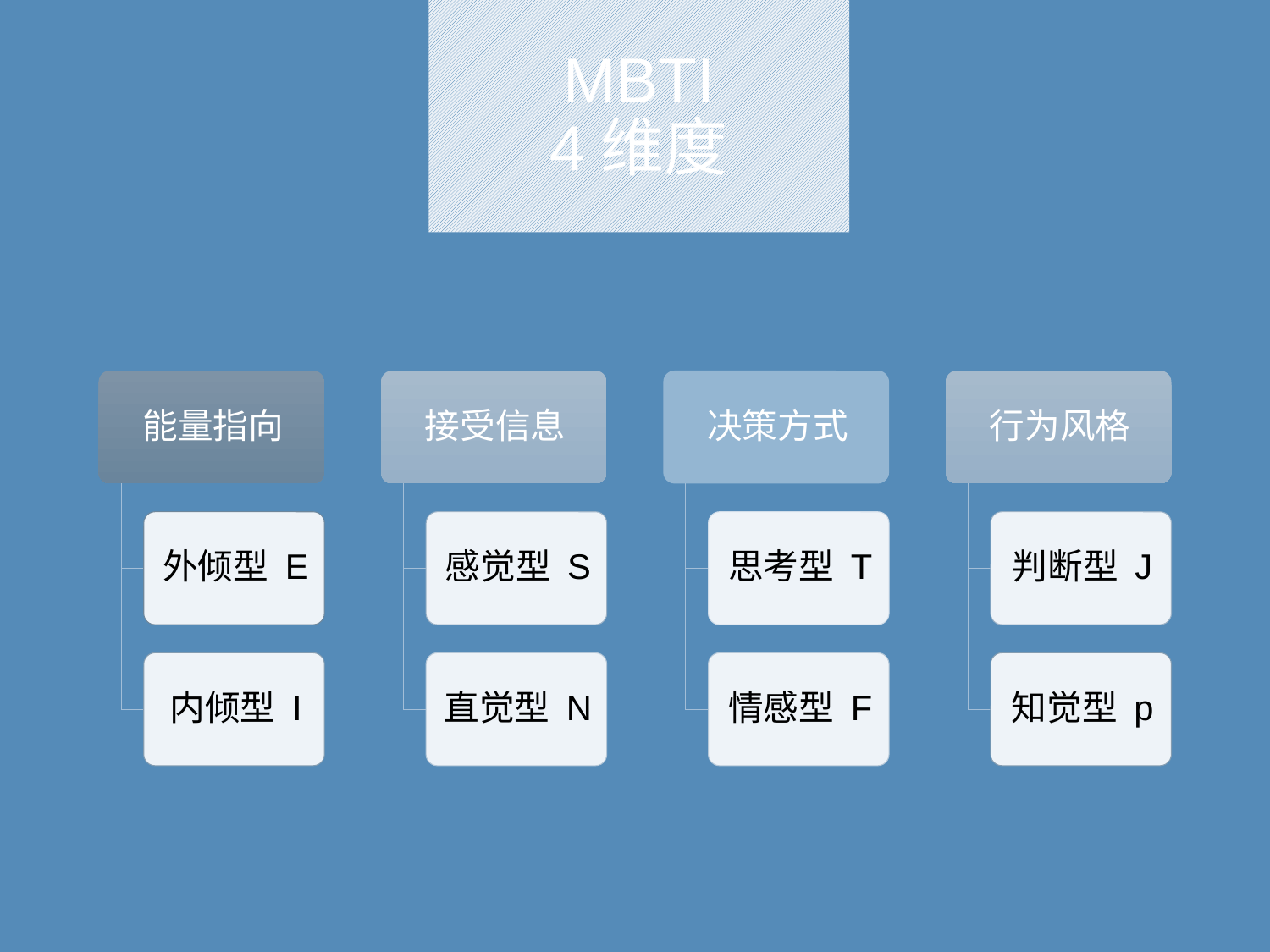

# MBTI 4维度
能量指向
外倾型 E
内倾型 I
接受信息
感觉型 S
直觉型 N
决策方式
思考型 T
情感型 F
行为风格
判断型 J
知觉型 p